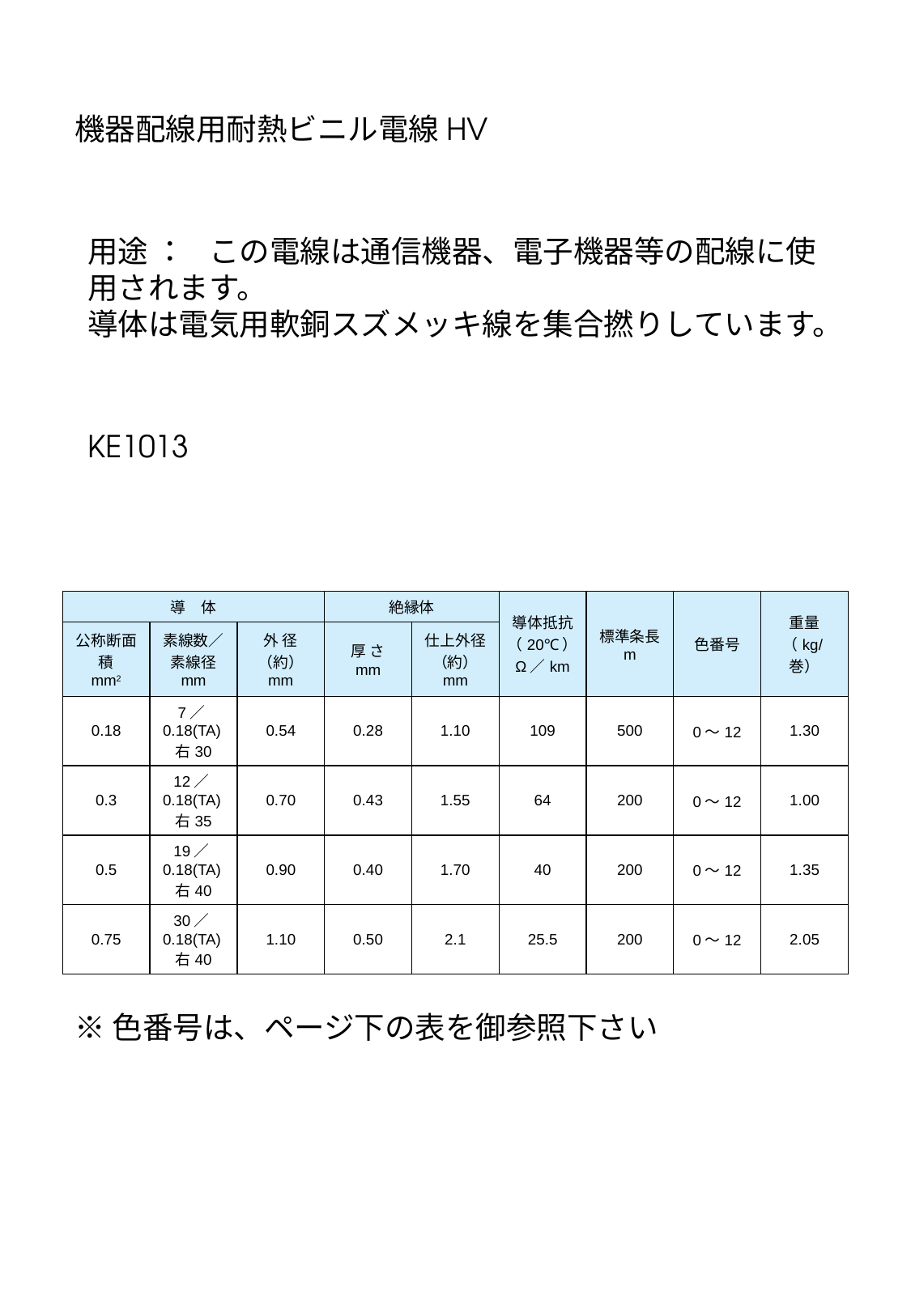

機器配線用耐熱ビニル電線HV
用途 ：	この電線は通信機器、電子機器等の配線に使用されます。
導体は電気用軟銅スズメッキ線を集合撚りしています。
KE1013
| 導　体 |  |  | 絶縁体 |  | 導体抵抗 （20℃） Ω／km | 標準条長 m | 色番号 | 重量 （kg/巻） |
| --- | --- | --- | --- | --- | --- | --- | --- | --- |
| 公称断面積 mm2 | 素線数／素線径 mm | 外 径（約） mm | 厚 さ mm | 仕上外径（約） mm |  |  |  |  |
| 0.18 | 7／0.18(TA)右30 | 0.54 | 0.28 | 1.10 | 109 | 500 | 0～12 | 1.30 |
| 0.3 | 12／0.18(TA)右35 | 0.70 | 0.43 | 1.55 | 64 | 200 | 0～12 | 1.00 |
| 0.5 | 19／0.18(TA)右40 | 0.90 | 0.40 | 1.70 | 40 | 200 | 0～12 | 1.35 |
| 0.75 | 30／0.18(TA)右40 | 1.10 | 0.50 | 2.1 | 25.5 | 200 | 0～12 | 2.05 |
※色番号は、ページ下の表を御参照下さい